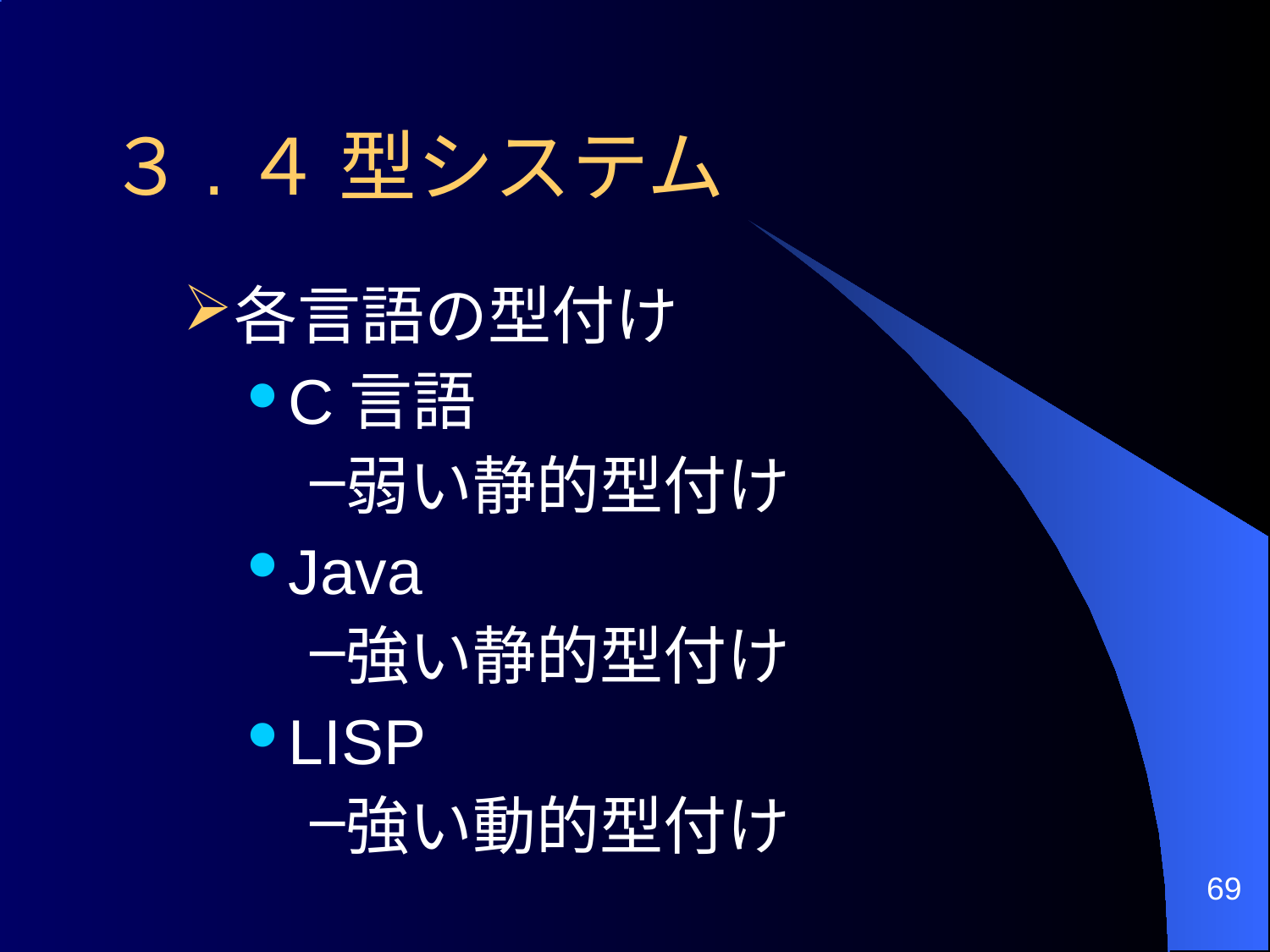

# ３.４ 型システム
各言語の型付け
C言語
弱い静的型付け
Java
強い静的型付け
LISP
強い動的型付け
69